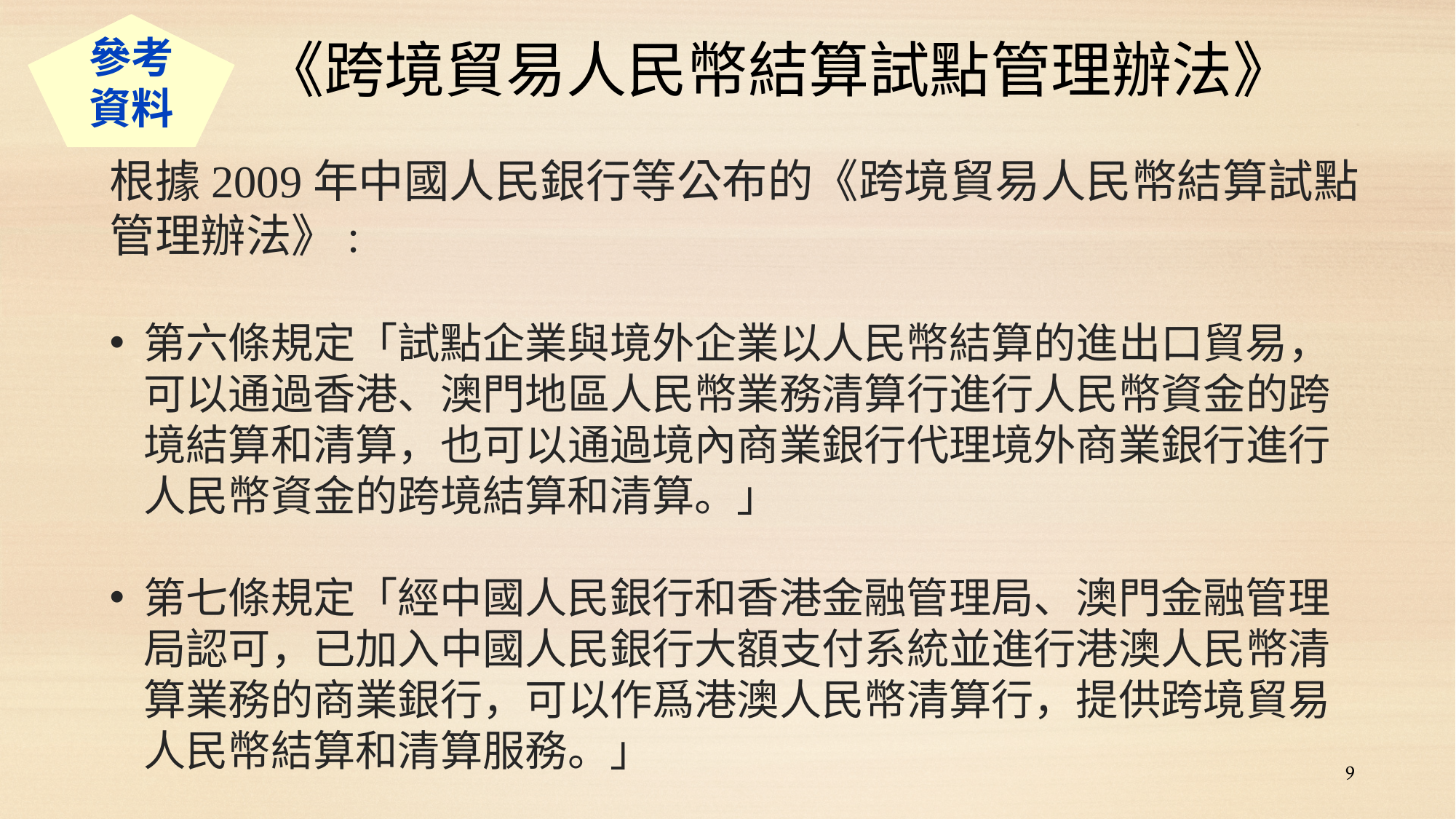

參考資料

《跨境貿易人民幣結算試點管理辦法》
根據2009年中國人民銀行等公布的《跨境貿易人民幣結算試點管理辦法》:

第六條規定「試點企業與境外企業以人民幣結算的進出口貿易，可以通過香港、澳門地區人民幣業務清算行進行人民幣資金的跨境結算和清算，也可以通過境內商業銀行代理境外商業銀行進行人民幣資金的跨境結算和清算。」

第七條規定「經中國人民銀行和香港金融管理局、澳門金融管理局認可，已加入中國人民銀行大額支付系統並進行港澳人民幣清算業務的商業銀行，可以作爲港澳人民幣清算行，提供跨境貿易人民幣結算和清算服務。」
9